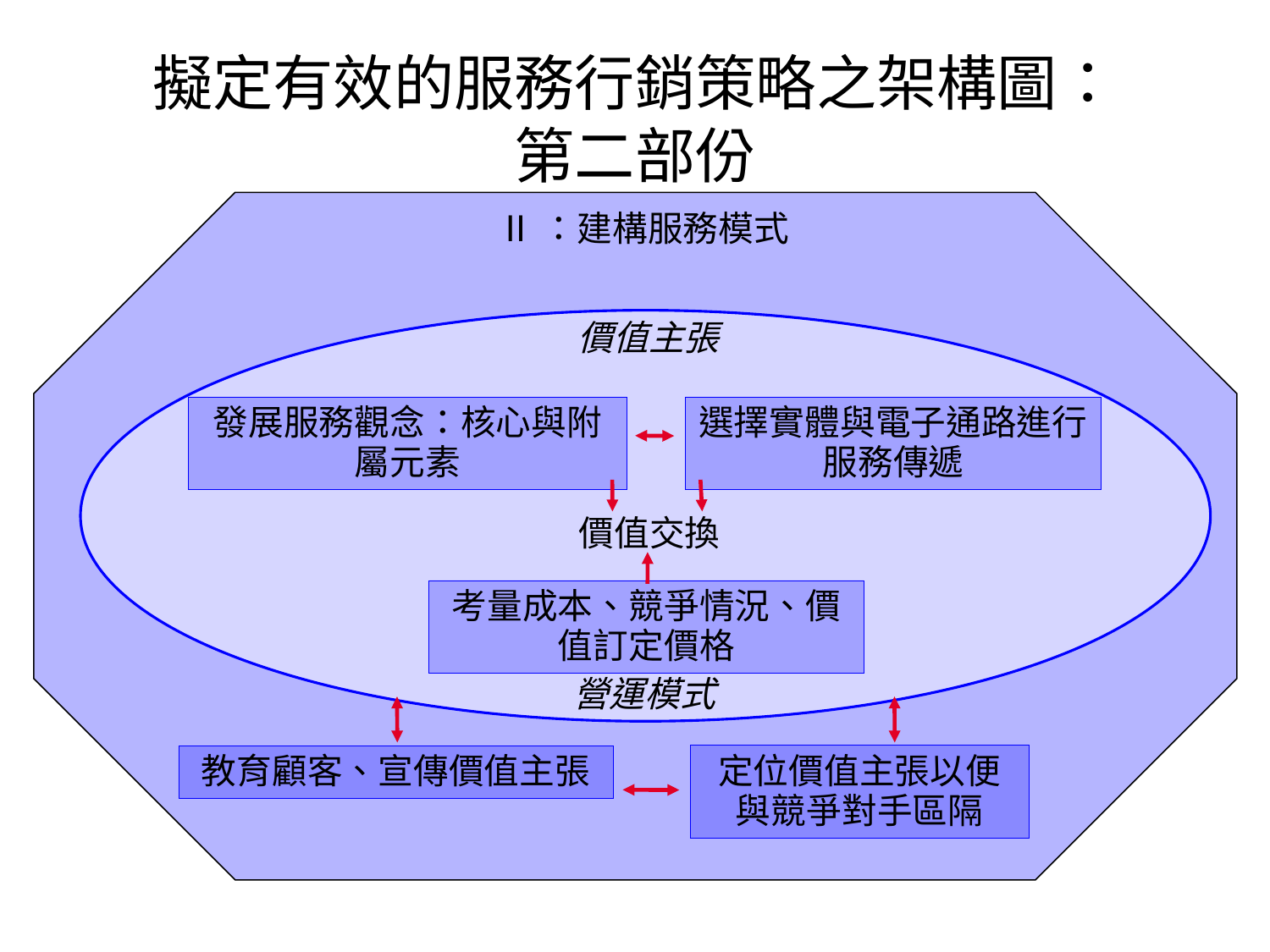

# 擬定有效的服務行銷策略之架構圖： 第二部份

Ⅱ：建構服務模式

價值主張
發展服務觀念：核心與附屬元素
選擇實體與電子通路進行服務傳遞

價值交換

考量成本、競爭情況、價值訂定價格
營運模式

定位價值主張以便與競爭對手區隔
教育顧客、宣傳價值主張